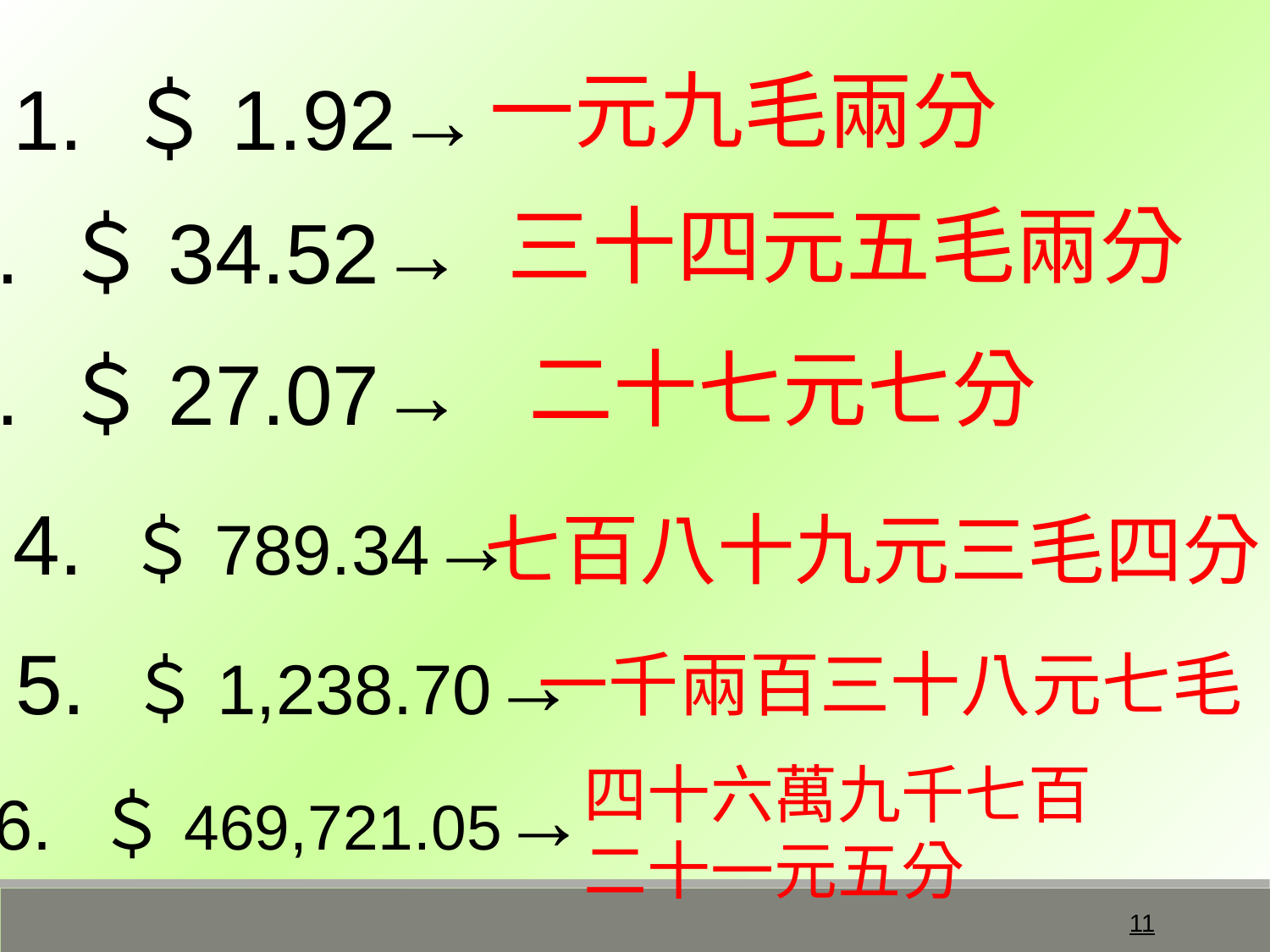

一元九毛兩分

1. ＄1.92→
三十四元五毛兩分

2. ＄34.52→
二十七元七分

3. ＄27.07→
4. ＄789.34→
七百八十九元三毛四分
5. ＄1,238.70→
一千兩百三十八元七毛
四十六萬九千七百
二十一元五分

6. ＄469,721.05→
11